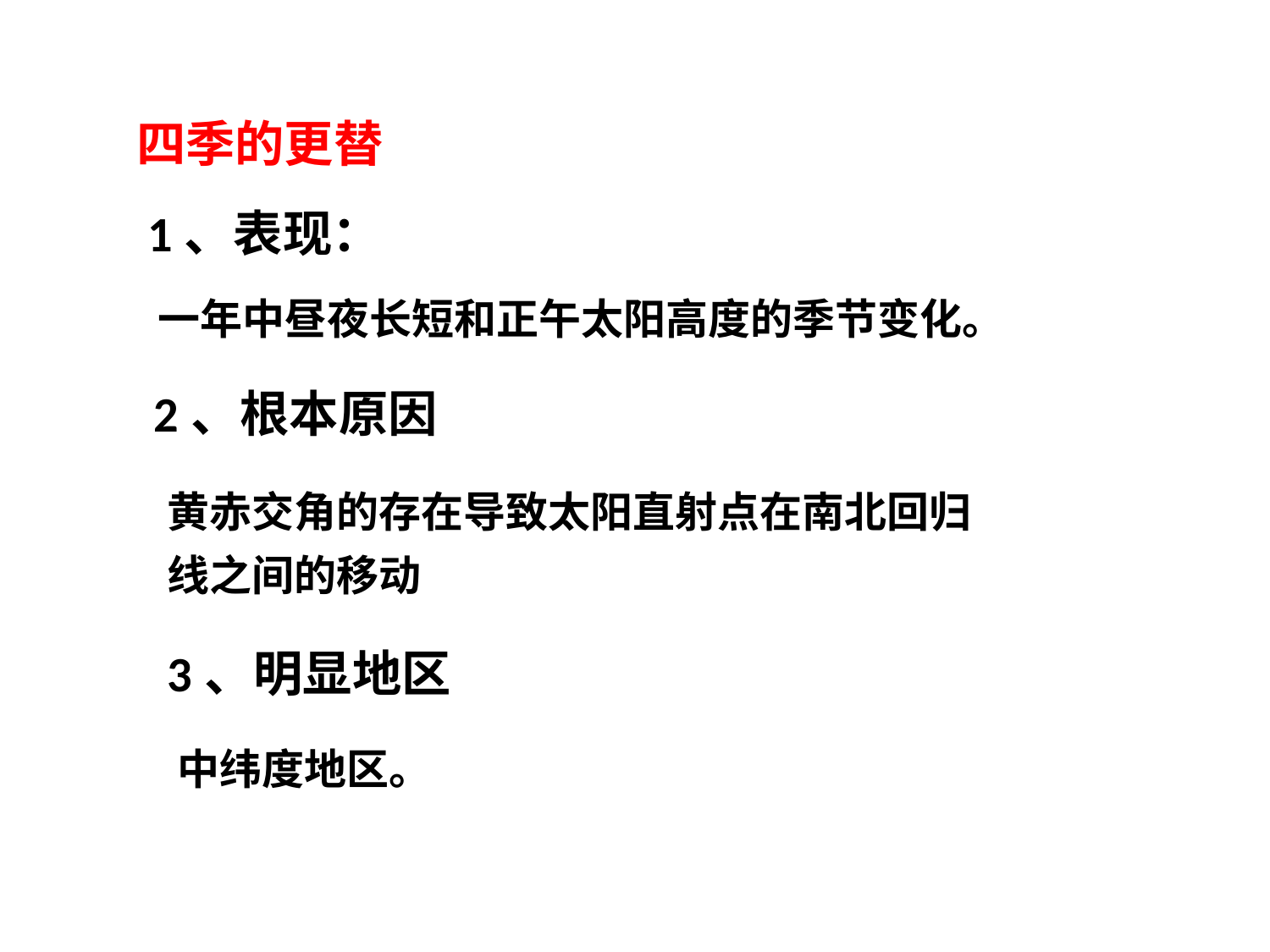

四季的更替
1、表现：
一年中昼夜长短和正午太阳高度的季节变化。
2、根本原因
黄赤交角的存在导致太阳直射点在南北回归线之间的移动
3、明显地区
中纬度地区。